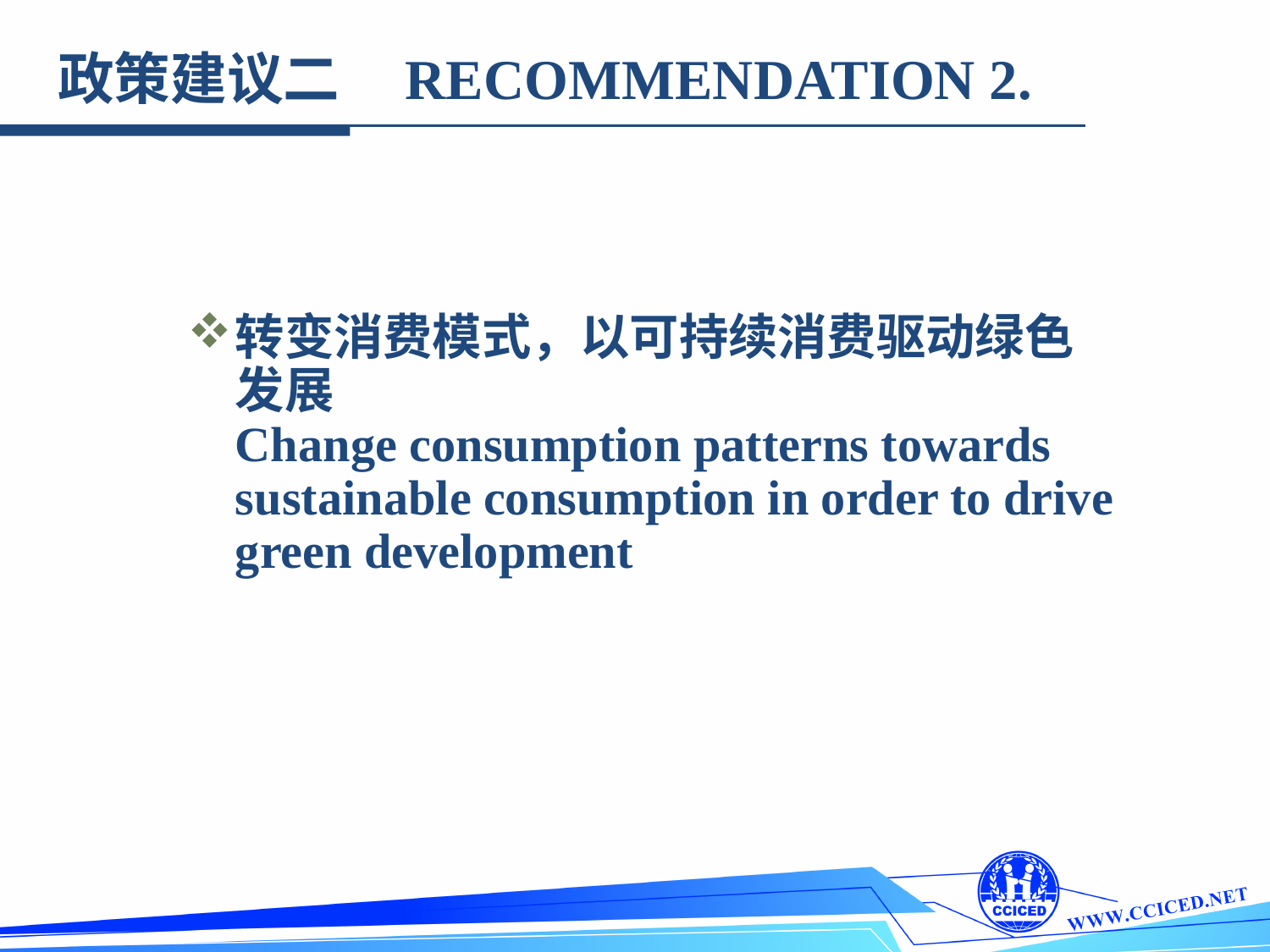

政策建议二    RECOMMENDATION 2.
转变消费模式，以可持续消费驱动绿色发展
Change consumption patterns towards sustainable consumption in order to drive green development